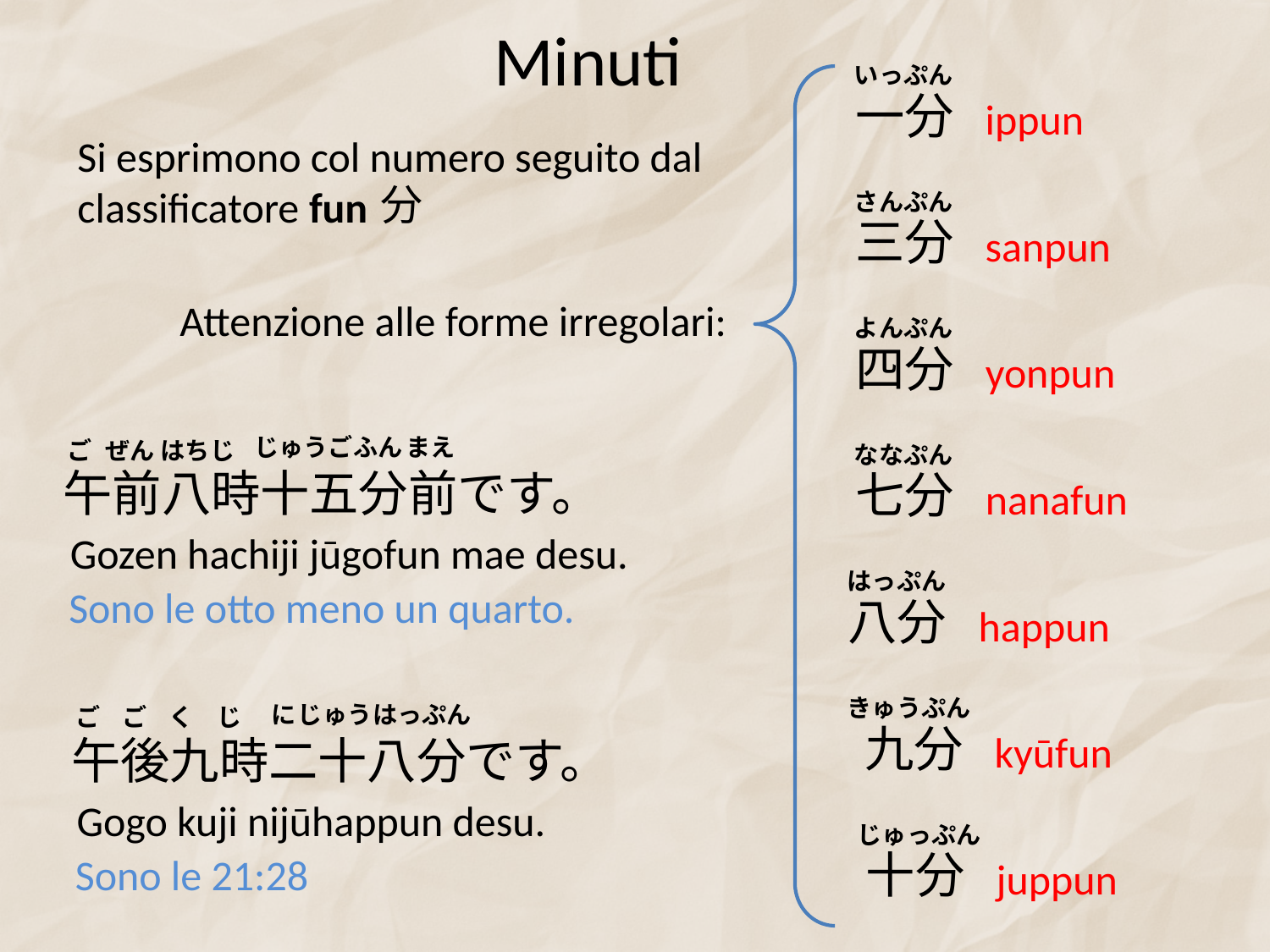

# Minuti
いっぷん
一分
ippun
さんぷん
三分
sanpun
よんぷん
四分
yonpun
ななぷん
七分
nanafun
はっぷん
八分
happun
きゅうぷん
九分
kyūfun
じゅっぷん
十分
juppun

Si esprimono col numero seguito dal classificatore fun
分
Attenzione alle forme irregolari:
じゅうごふん
まえ
ご
ぜん
はちじ
午前八時十五分前です。
Gozen hachiji jūgofun mae desu.
Sono le otto meno un quarto.
に
じゅう
はっぷん
ご
ご
く
じ
午後九時二十八分です。
Gogo kuji nijūhappun desu.
Sono le 21:28